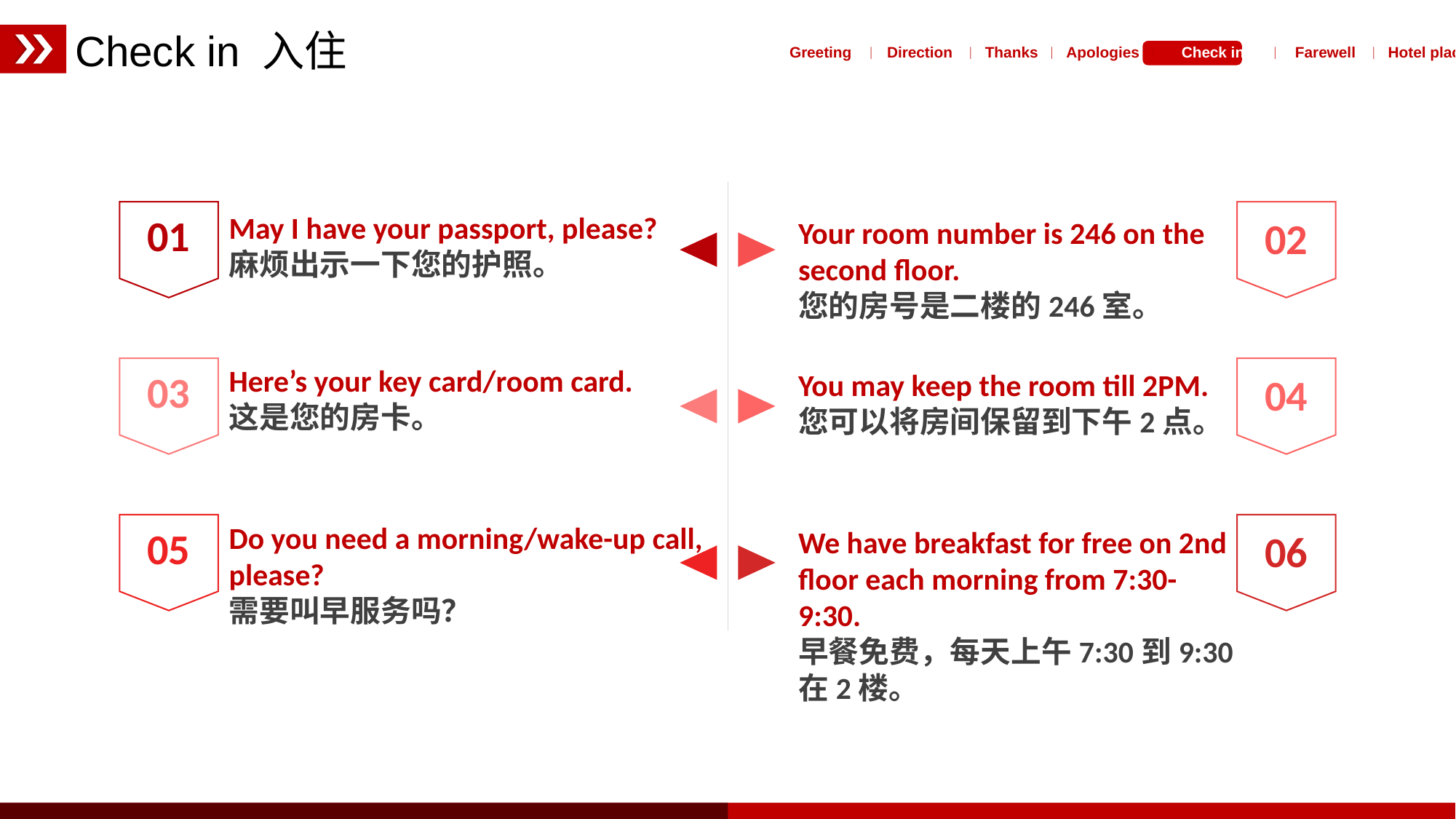

Check in 入住

 Greeting  ｜  Direction  ｜  Thanks ｜  Apologies ｜      Check in     ｜   Farewell  ｜  Hotel place

02
01
May I have your passport, please?
麻烦出示一下您的护照。
Your room number is 246 on the second floor.
您的房号是二楼的246室。

Here’s your key card/room card.
这是您的房卡。
04
03
You may keep the room till 2PM.
您可以将房间保留到下午2点。

Do you need a morning/wake-up call, please?
需要叫早服务吗？
06
05
We have breakfast for free on 2nd floor each morning from 7:30-9:30.
早餐免费，每天上午7:30到9:30在2楼。